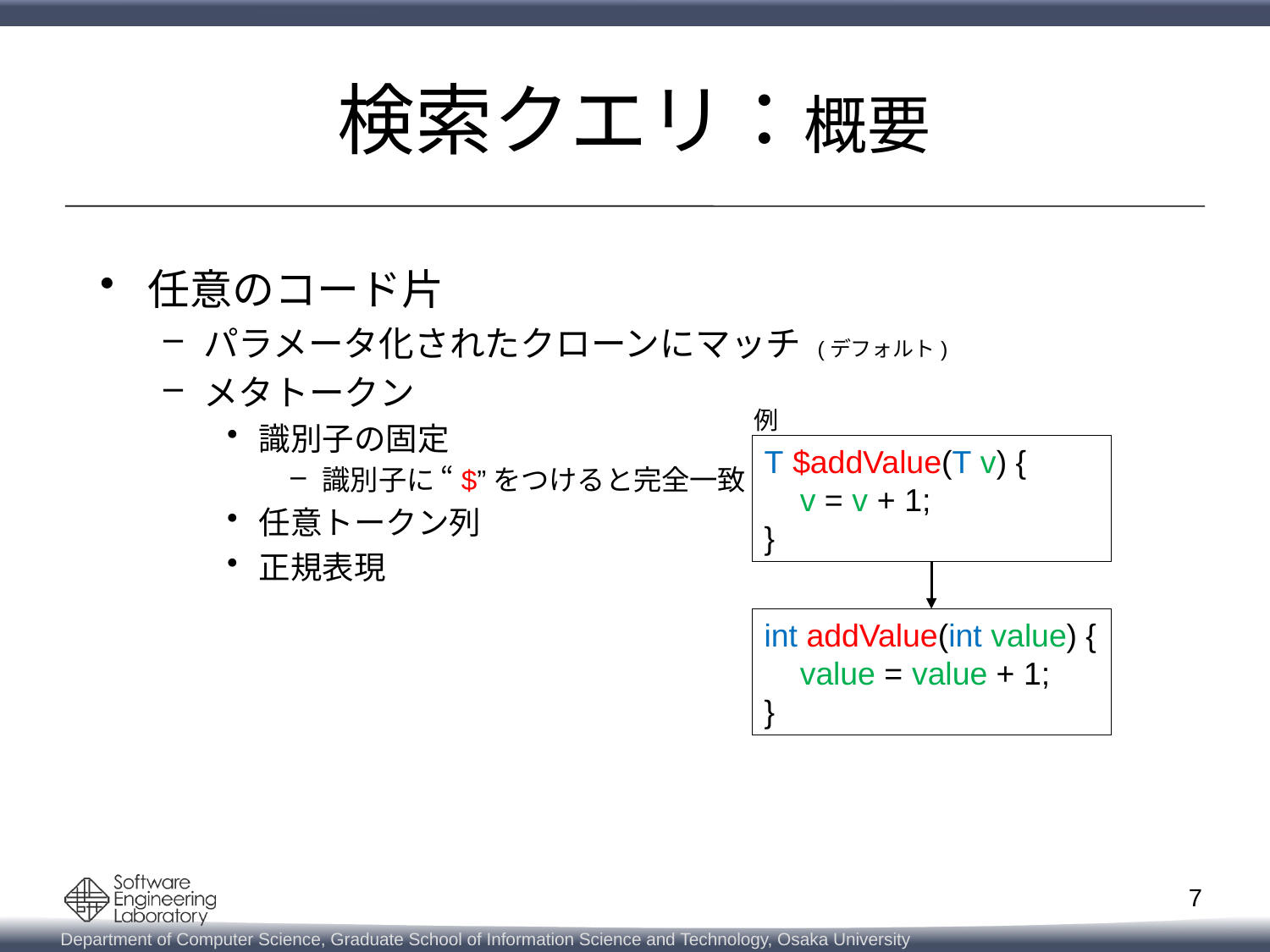

# 検索クエリ：概要
任意のコード片
パラメータ化されたクローンにマッチ (デフォルト)
メタトークン
識別子の固定
識別子に “$”をつけると完全一致
任意トークン列
正規表現
例
T $addValue(T v) {
    v = v + 1;
}
int addValue(int value) {
    value = value + 1;
}
7